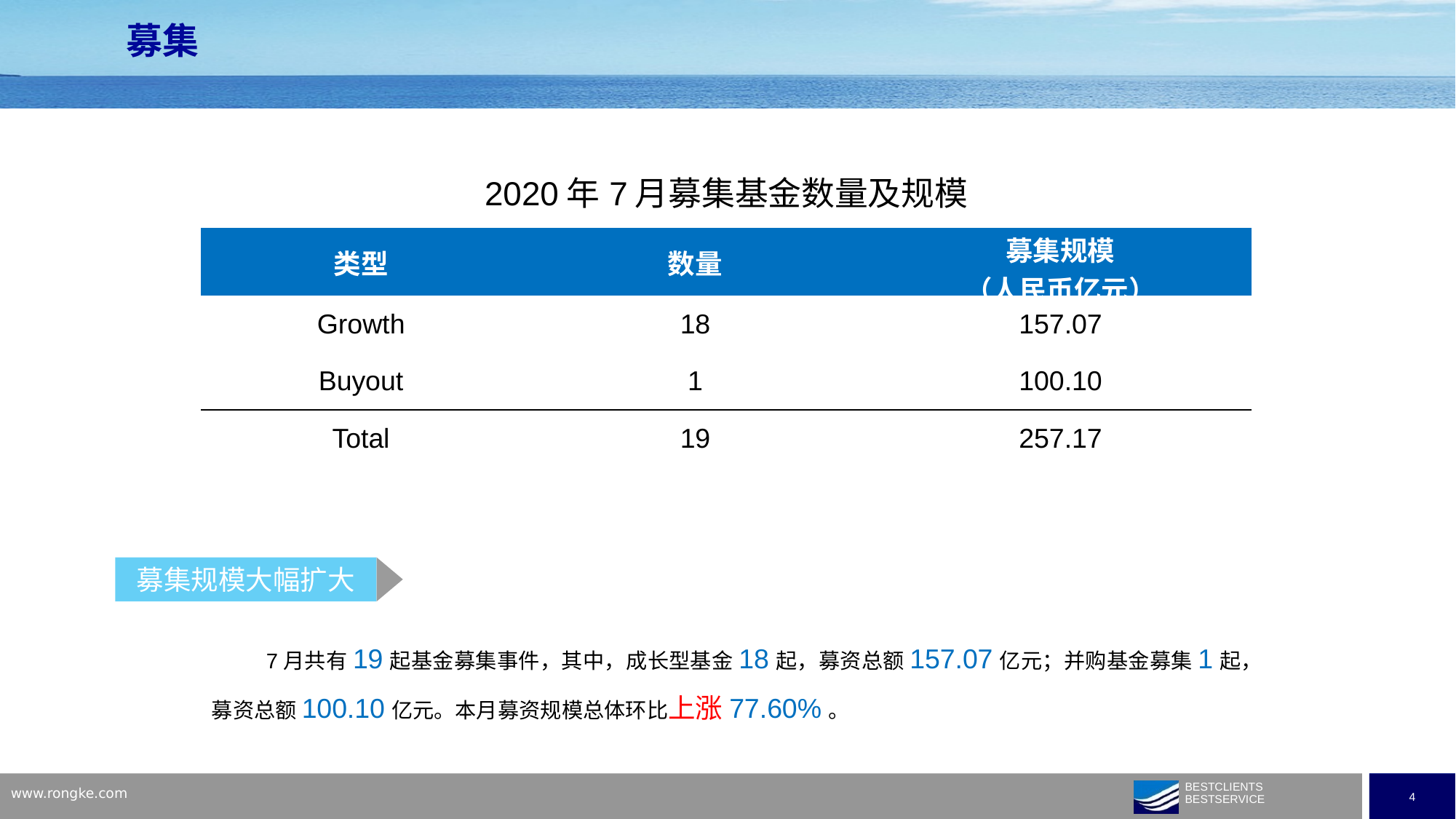

募集
| 2020年7月募集基金数量及规模 |  |  |
| --- | --- | --- |
| 类型 | 数量 | 募集规模 （人民币亿元） |
| Growth | 18 | 157.07 |
| Buyout | 1 | 100.10 |
| Total | 19 | 257.17 |
募集规模大幅扩大

7月共有19起基金募集事件，其中，成长型基金18起，募资总额157.07亿元；并购基金募集1起，募资总额100.10亿元。本月募资规模总体环比上涨77.60%。